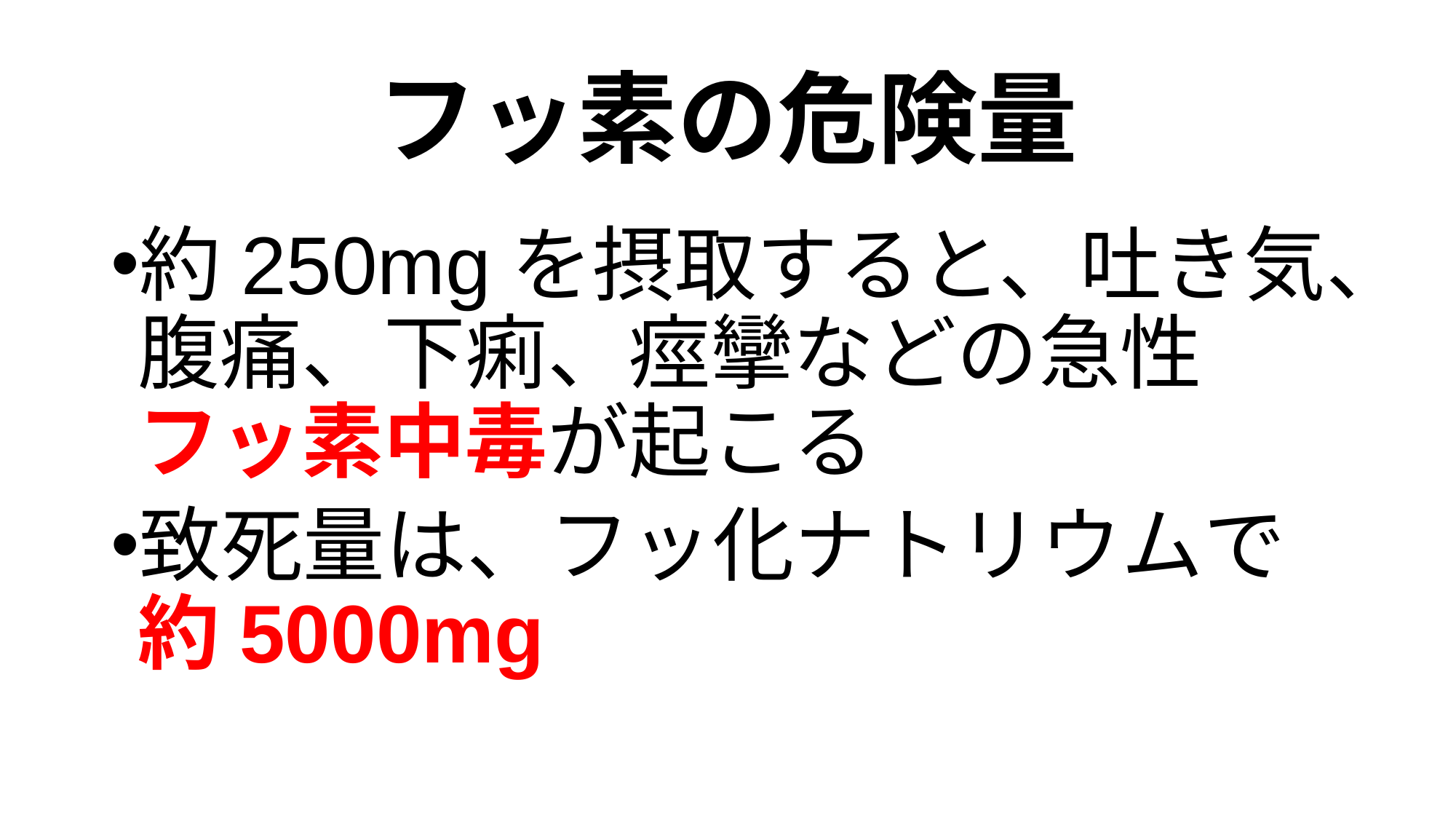

# フッ素の危険量
約250mgを摂取すると、吐き気、腹痛、下痢、痙攣などの急性フッ素中毒が起こる
致死量は、フッ化ナトリウムで約5000mg